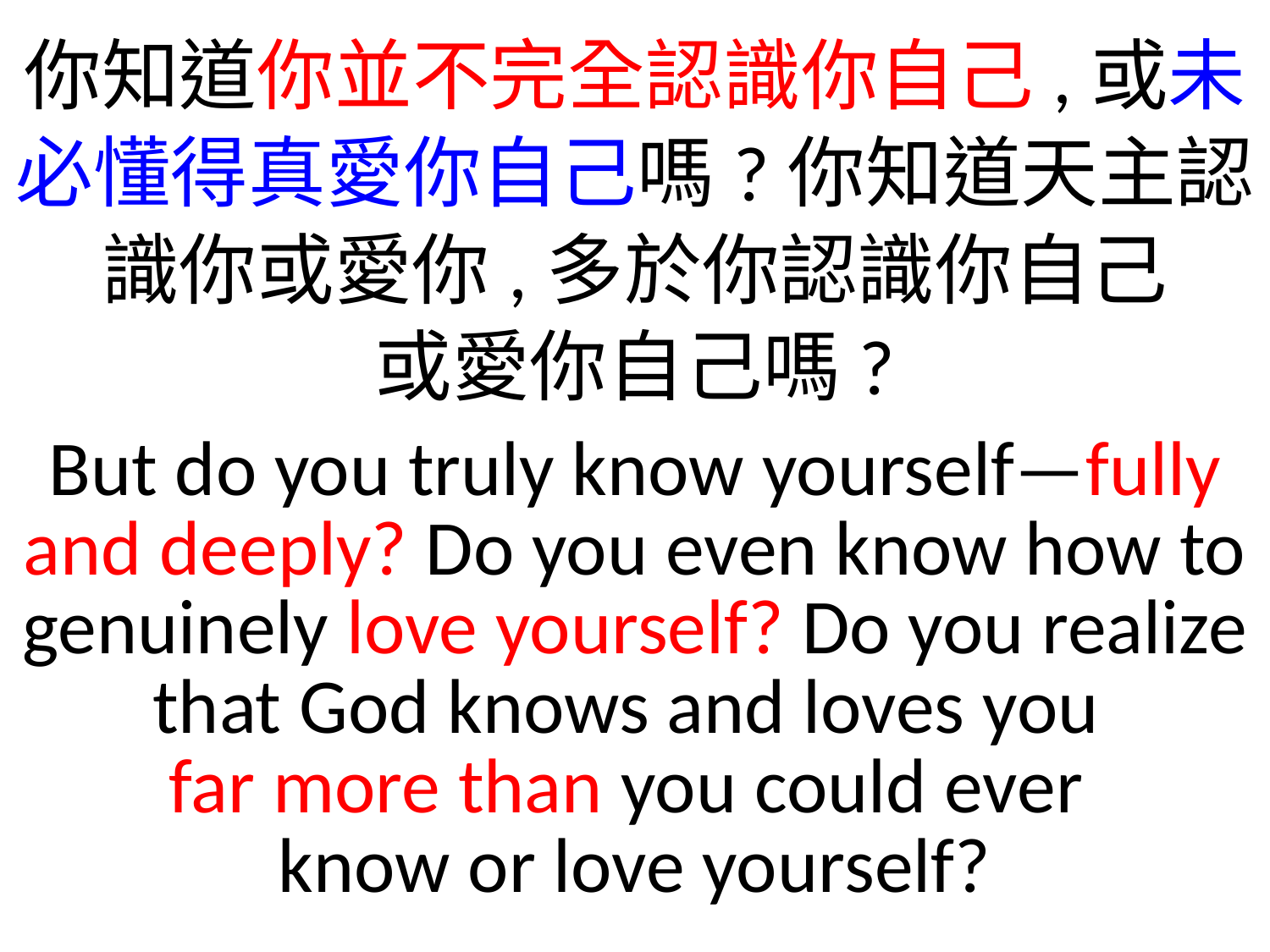

你知道你並不完全認識你自己,或未必懂得真愛你自己嗎?你知道天主認識你或愛你,多於你認識你自己
或愛你自己嗎?
But do you truly know yourself—fully and deeply? Do you even know how to genuinely love yourself? Do you realize that God knows and loves you
far more than you could ever
know or love yourself?